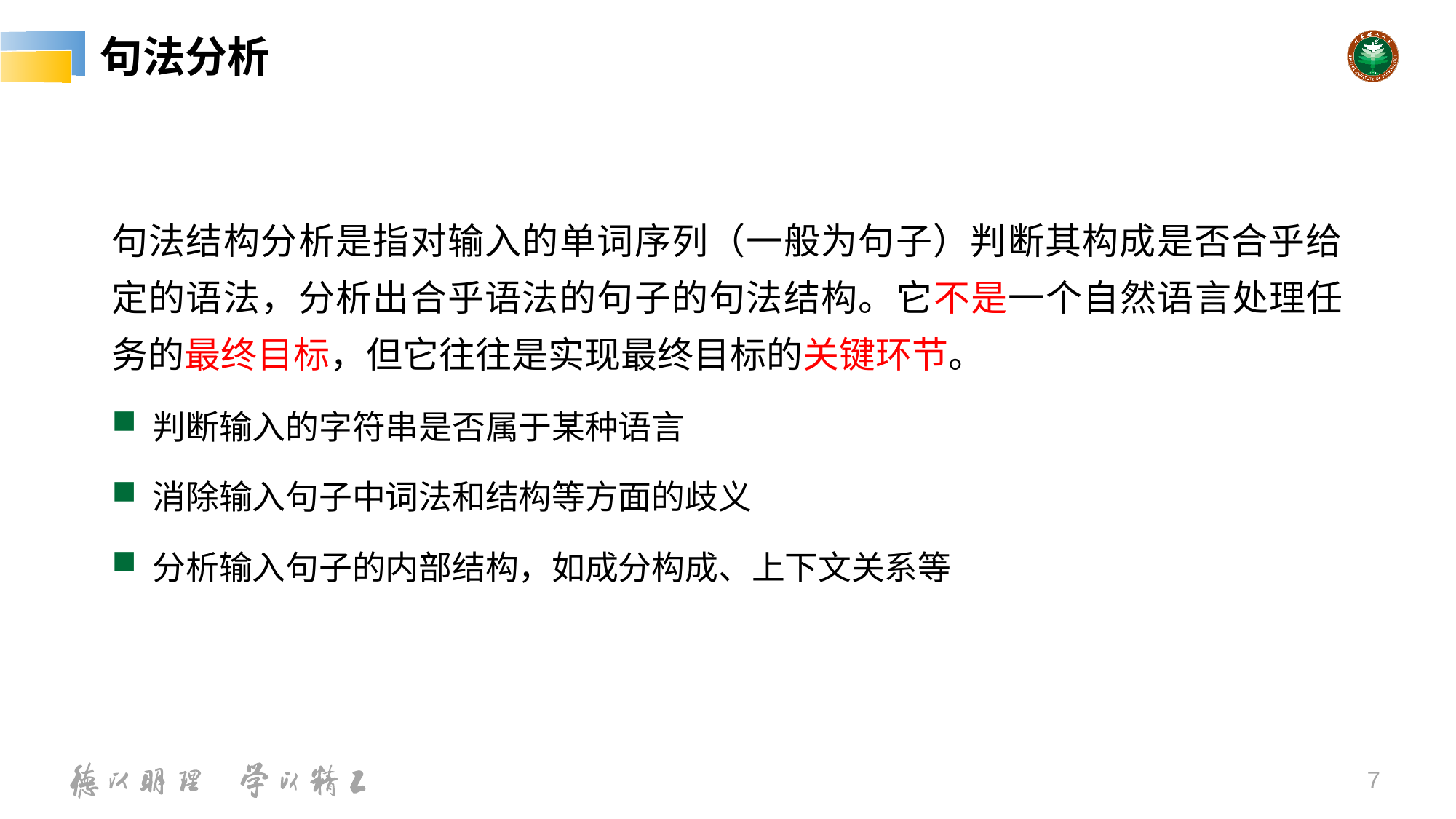

# 句法分析
句法结构分析是指对输入的单词序列（一般为句子）判断其构成是否合乎给定的语法，分析出合乎语法的句子的句法结构。它不是一个自然语言处理任务的最终目标，但它往往是实现最终目标的关键环节。
判断输入的字符串是否属于某种语言
消除输入句子中词法和结构等方面的歧义
分析输入句子的内部结构，如成分构成、上下文关系等